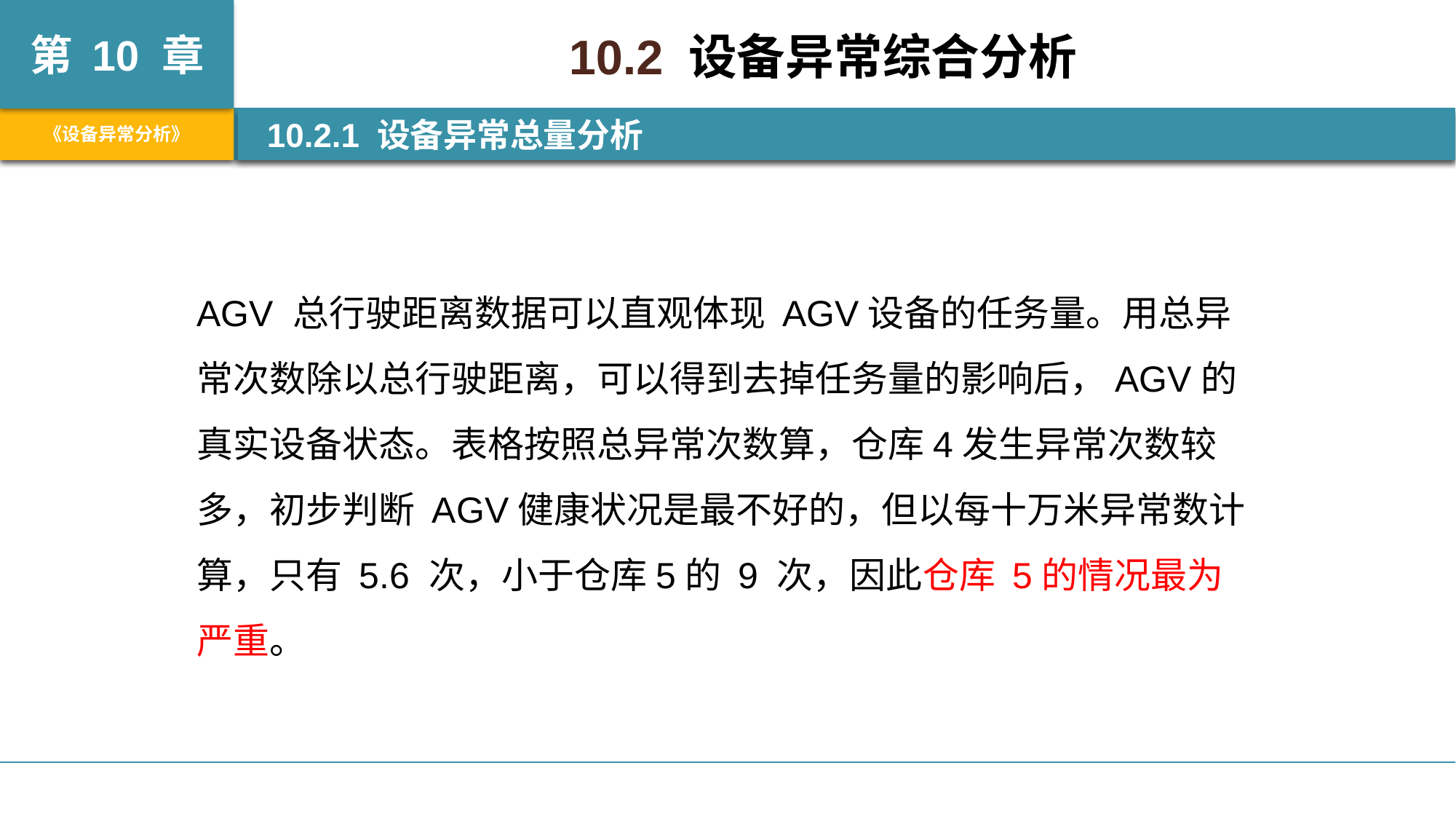

10.2 设备异常综合分析
  10.2.1 设备异常总量分析
AGV 总行驶距离数据可以直观体现 AGV设备的任务量。用总异常次数除以总行驶距离，可以得到去掉任务量的影响后，AGV的真实设备状态。表格按照总异常次数算，仓库4发生异常次数较多，初步判断 AGV健康状况是最不好的，但以每十万米异常数计算，只有 5.6 次，小于仓库5的 9 次，因此仓库 5的情况最为严重。